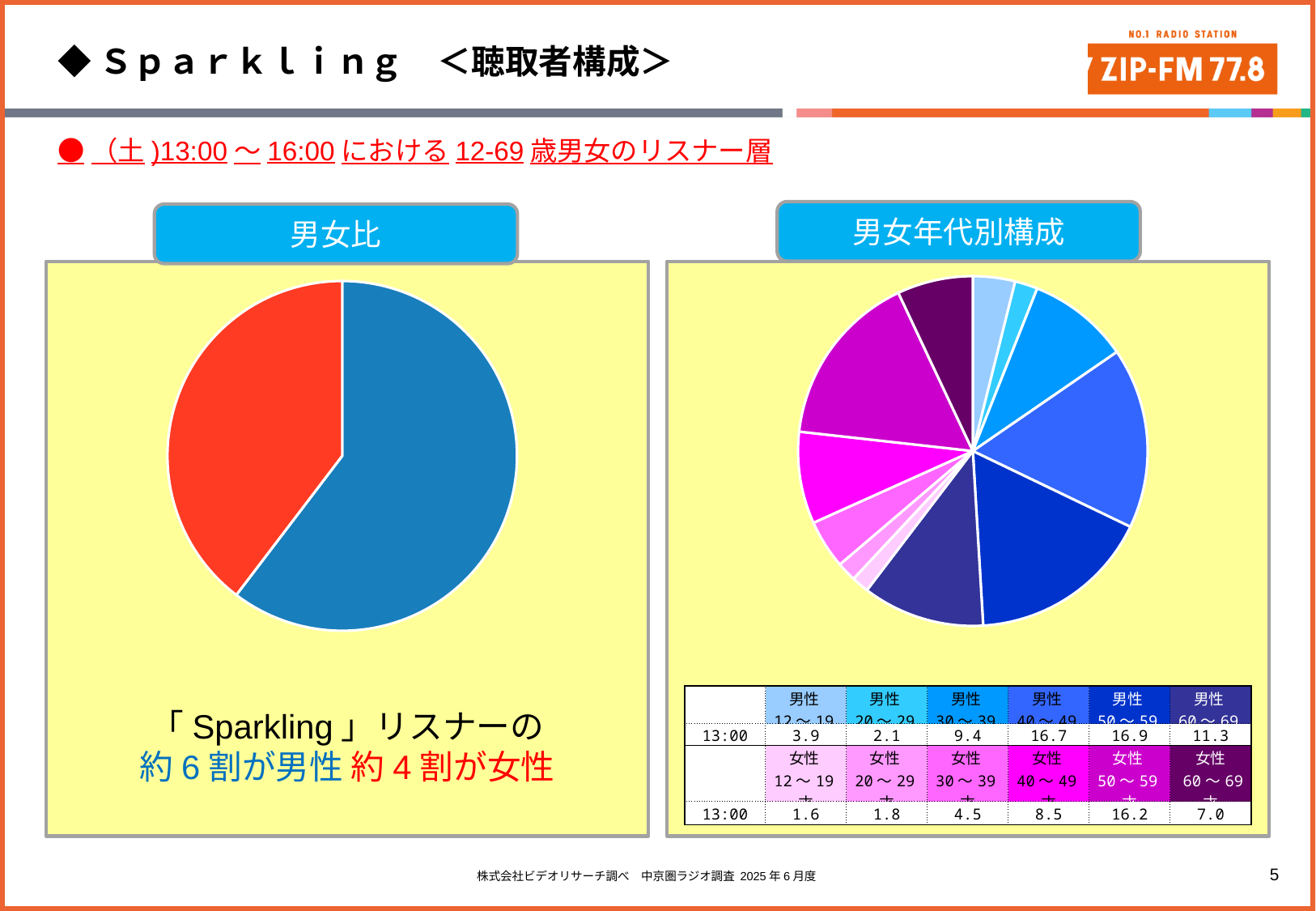

◆Ｓｐａｒｋｌｉｎｇ　＜聴取者構成＞
●（土)13:00～16:00における12-69歳男女のリスナー層
男女年代別構成
男女比

### Chart

| Category | #REF! |
|---|---|
| 男性 12～19才 | 3.9 |
| 男性 20～29才 | 2.1 |
| 男性 30～39才 | 9.4 |
| 男性 40～49才 | 16.7 |
| 男性 50～59才 | 16.9 |
| 男性 60～69才 | 11.3 |
| 女性 12～19才 | 1.6 |
| 女性 20～29才 | 1.8 |
| 女性 30～39才 | 4.5 |
| 女性 40～49才 | 8.5 |
| 女性 50～59才 | 16.2 |
| 女性 60～69才 | 7.0 |

### Chart

| Category |
|---|

### Chart

| Category |  |
|---|---|
| 男性 | 60.3 |
| 女性 | 39.6 |

### Chart

| Category |
|---|
|  | 男性 12～19才 | 男性 20～29才 | 男性 30～39才 | 男性 40～49才 | 男性 50～59才 | 男性 60～69才 |
| --- | --- | --- | --- | --- | --- | --- |
| 13:00 | 3.9 | 2.1 | 9.4 | 16.7 | 16.9 | 11.3 |
|  | 女性 12～19才 | 女性 20～29才 | 女性 30～39才 | 女性 40～49才 | 女性 50～59才 | 女性 60～69才 |
| 13:00 | 1.6 | 1.8 | 4.5 | 8.5 | 16.2 | 7.0 |
「Sparkling」リスナーの
約6割が男性 約4割が女性
株式会社ビデオリサーチ調べ　中京圏ラジオ調査 2025年6月度